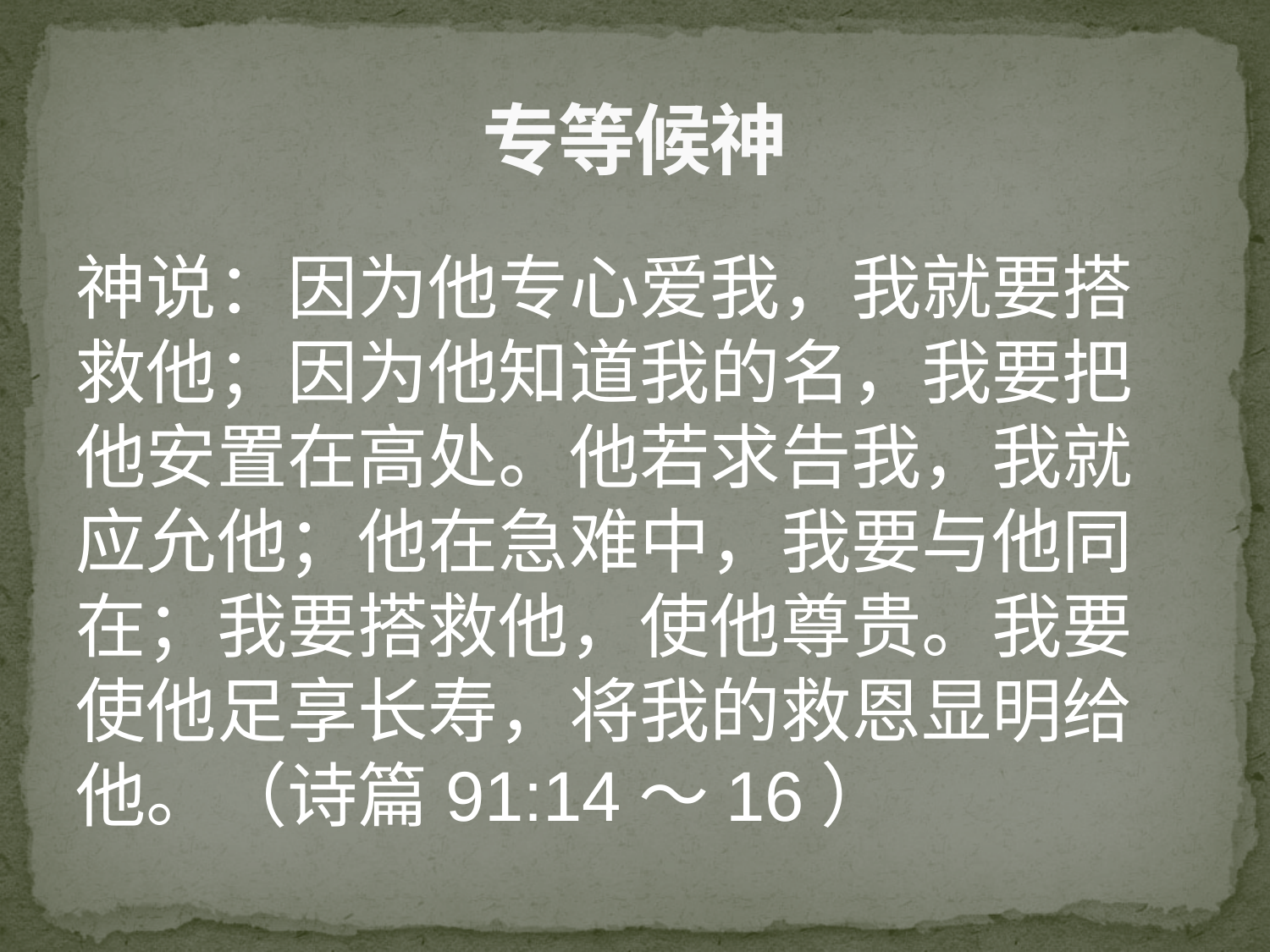

# 专等候神
神说：因为他专心爱我，我就要搭救他；因为他知道我的名，我要把他安置在高处。他若求告我，我就应允他；他在急难中，我要与他同在；我要搭救他，使他尊贵。我要使他足享长寿，将我的救恩显明给他。（诗篇91:14～16）